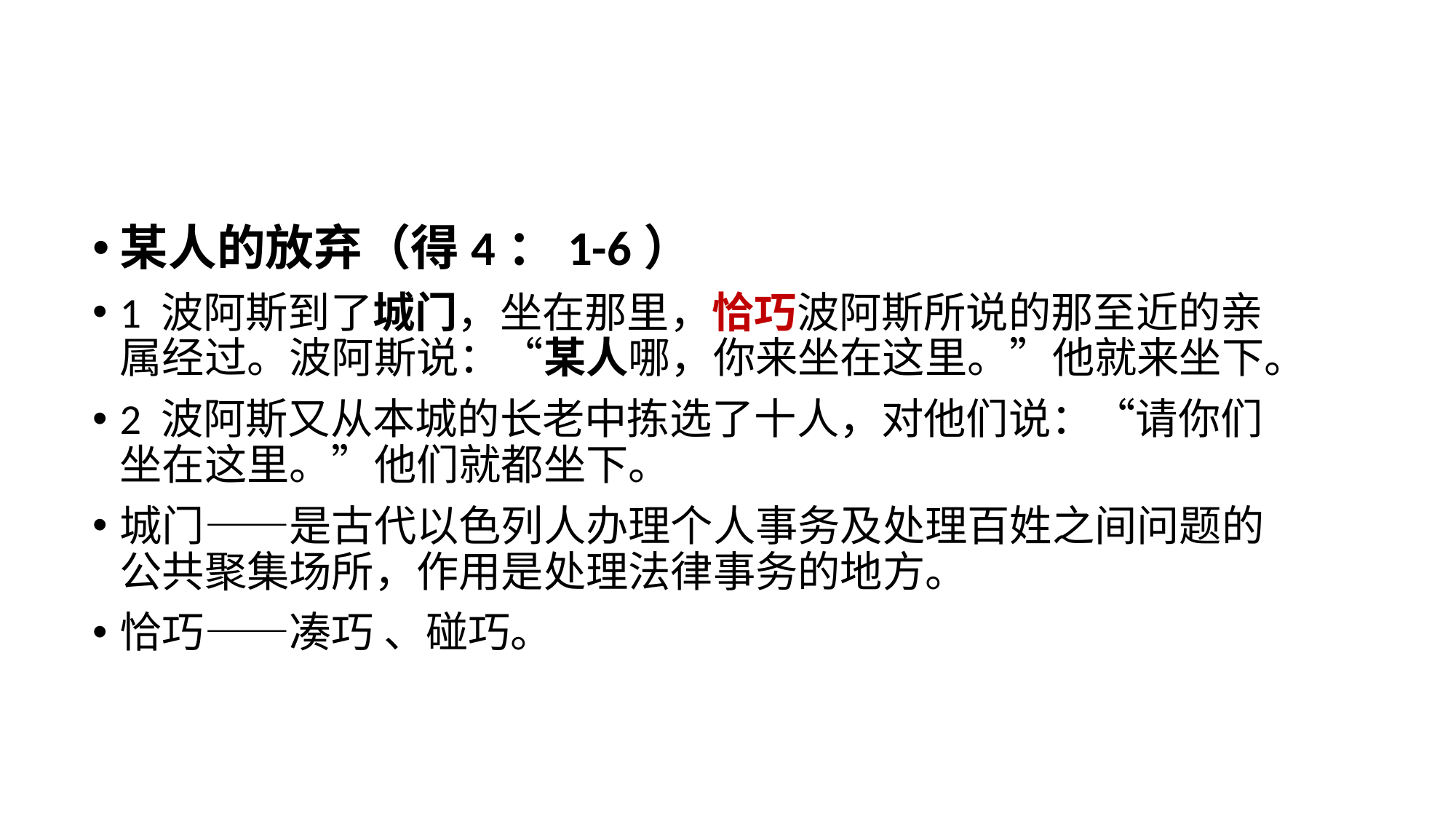

某人的放弃（得4：1-6）
1 波阿斯到了城门，坐在那里，恰巧波阿斯所说的那至近的亲属经过。波阿斯说：“某人哪，你来坐在这里。”他就来坐下。
2 波阿斯又从本城的长老中拣选了十人，对他们说：“请你们坐在这里。”他们就都坐下。
城门——是古代以色列人办理个人事务及处理百姓之间问题的公共聚集场所，作用是处理法律事务的地方。
恰巧——凑巧 、碰巧。